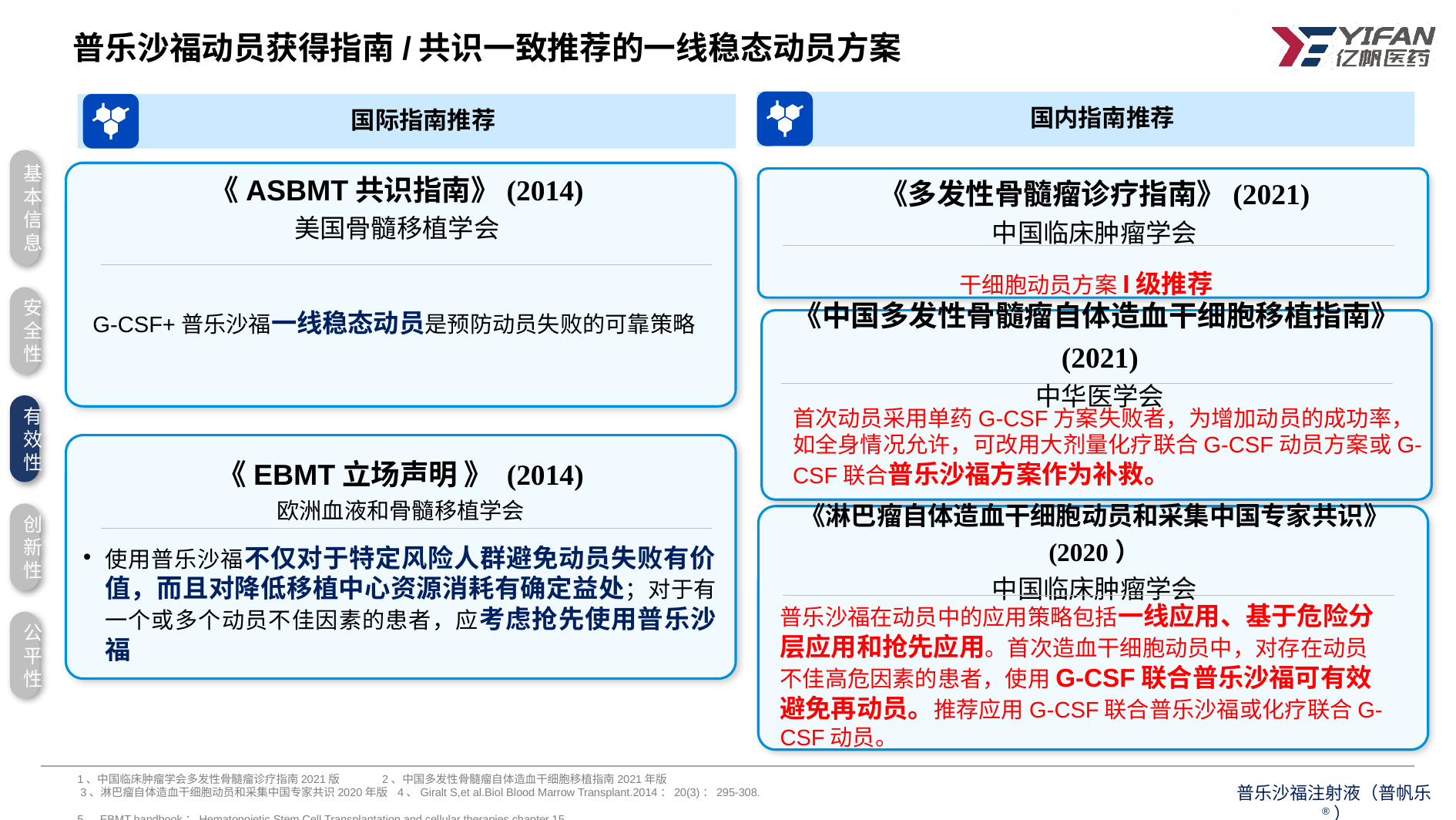

普乐沙福动员获得指南/共识一致推荐的一线稳态动员方案

国内指南推荐
国际指南推荐

基本信息

《ASBMT共识指南》(2014)
美国骨髓移植学会
《多发性骨髓瘤诊疗指南》(2021)
中国临床肿瘤学会
干细胞动员方案I级推荐
G-CSF+普乐沙福一线稳态动员是预防动员失败的可靠策略
安全性

《中国多发性骨髓瘤自体造血干细胞移植指南》(2021)
中华医学会
有效性
首次动员采用单药G-CSF方案失败者，为增加动员的成功率，如全身情况允许，可改用大剂量化疗联合G-CSF动员方案或G-CSF联合普乐沙福方案作为补救。

《EBMT立场声明 》 (2014)
欧洲血液和骨髓移植学会
创新性

使用普乐沙福不仅对于特定风险人群避免动员失败有价值，而且对降低移植中心资源消耗有确定益处；对于有一个或多个动员不佳因素的患者，应考虑抢先使用普乐沙福
《淋巴瘤自体造血干细胞动员和采集中国专家共识》 (2020）
中国临床肿瘤学会

普乐沙福在动员中的应用策略包括一线应用、基于危险分层应用和抢先应用。首次造血干细胞动员中，对存在动员不佳高危因素的患者，使用G-CSF联合普乐沙福可有效避免再动员。推荐应用G-CSF联合普乐沙福或化疗联合G-CSF动员。
公平性
1、中国临床肿瘤学会多发性骨髓瘤诊疗指南2021版                2、中国多发性骨髓瘤自体造血干细胞移植指南2021年版
 3、淋巴瘤自体造血干细胞动员和采集中国专家共识2020年版   4、Giralt S,et al.Biol Blood Marrow Transplant.2014：20(3)：295-308.
5、EBMT handbook：Hematopoietic Stem Cell Transplantation and cellular therapies,chapter 15.